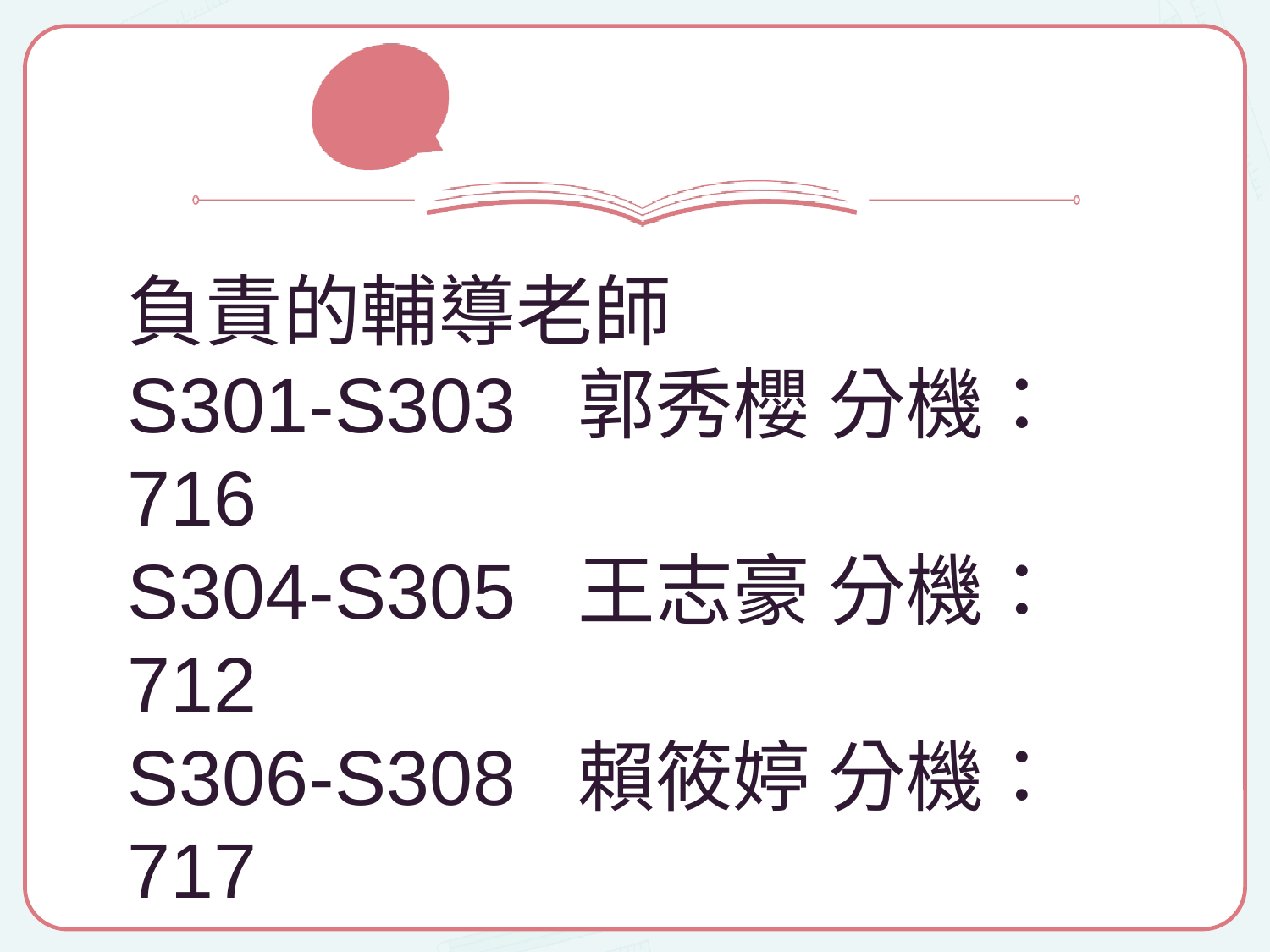

負責的輔導老師
S301-S303  郭秀櫻 分機：716
S304-S305  王志豪 分機：712
S306-S308  賴筱婷 分機：717